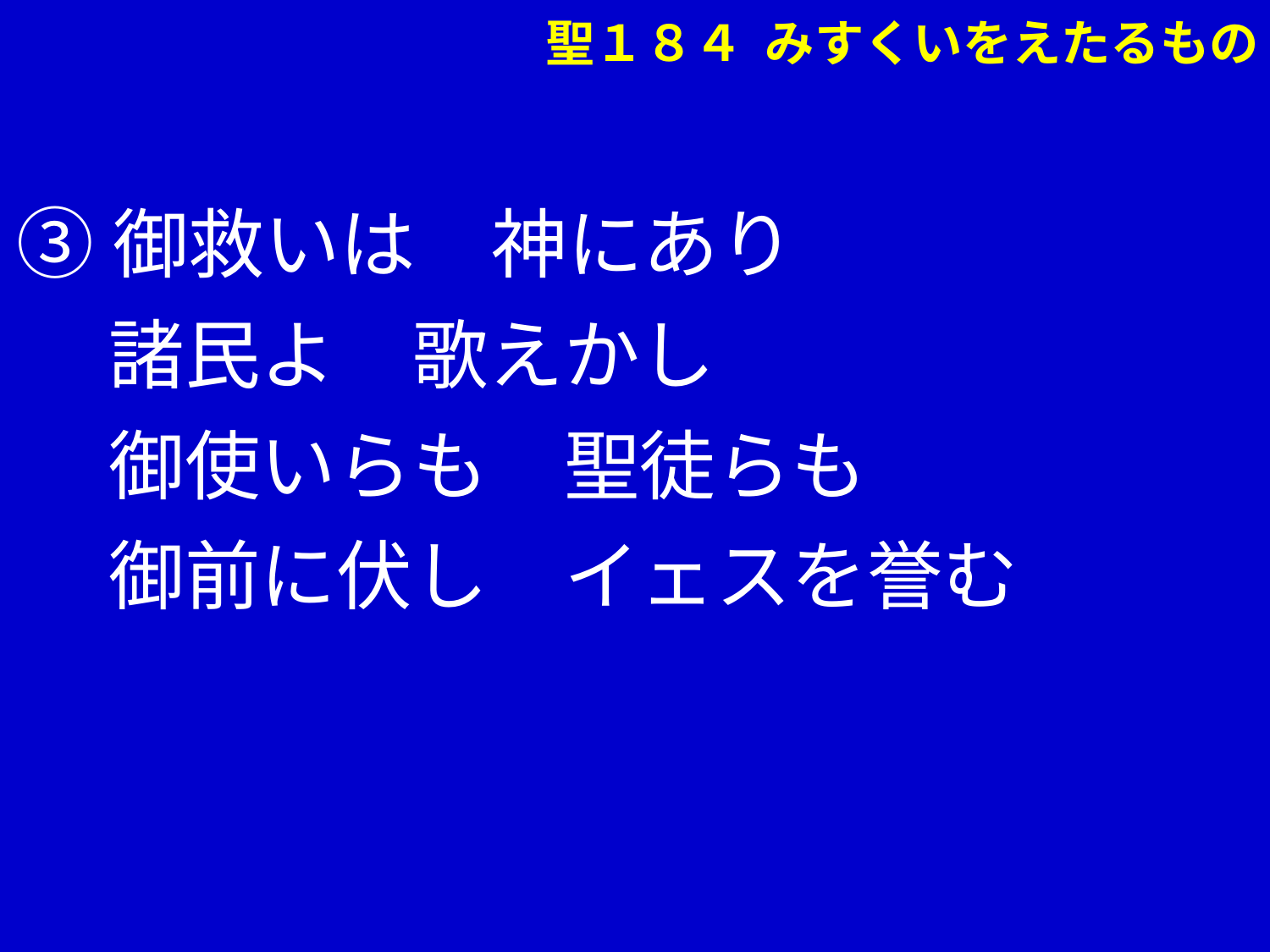

聖１８４  みすくいをえたるもの

③御救いは　神にあり
　 諸民よ　歌えかし
　 御使いらも　聖徒らも
　 御前に伏し　イェスを誉む